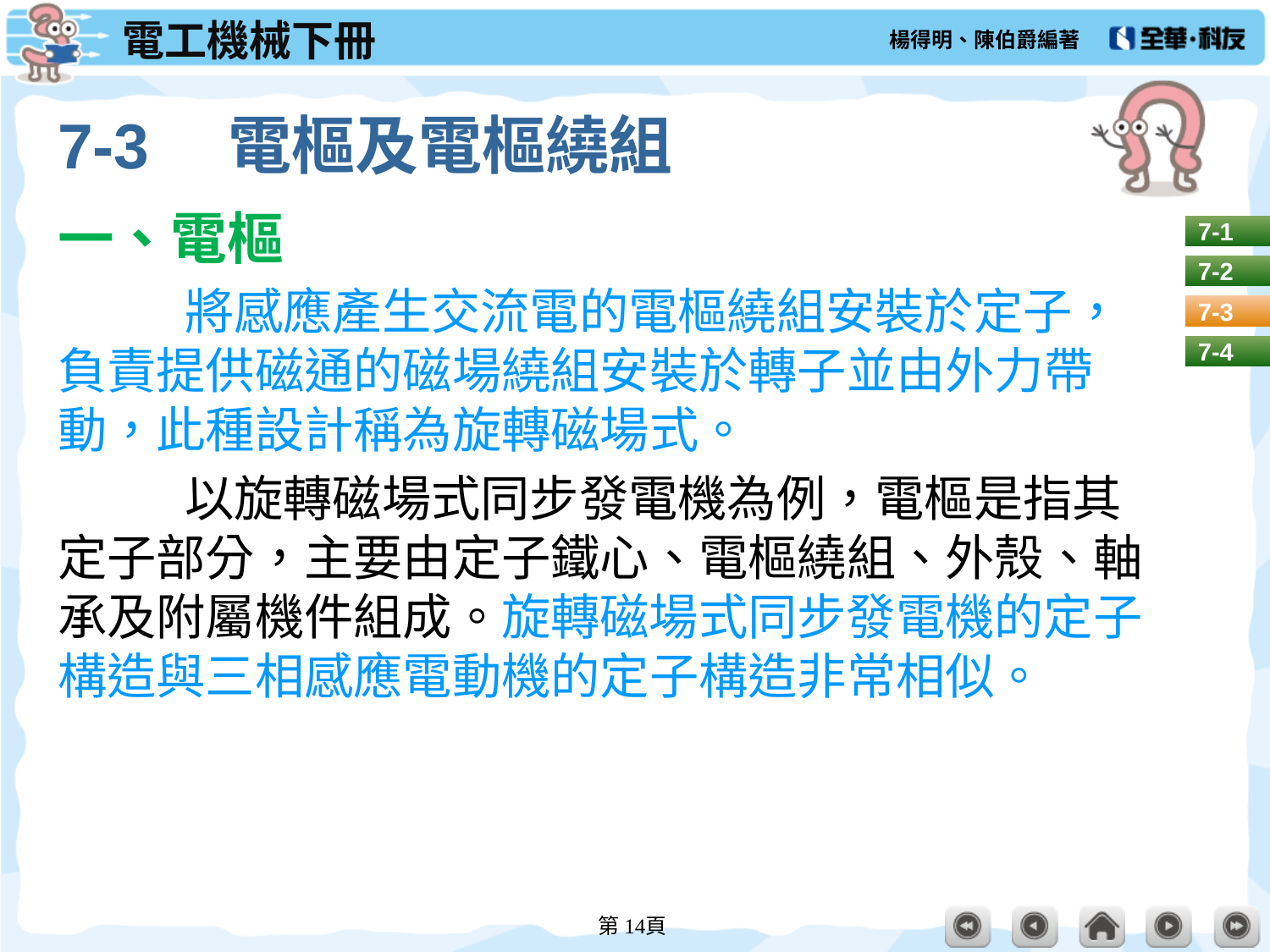

# 7-3　電樞及電樞繞組
一、電樞
	將感應產生交流電的電樞繞組安裝於定子，負責提供磁通的磁場繞組安裝於轉子並由外力帶動，此種設計稱為旋轉磁場式。
	以旋轉磁場式同步發電機為例，電樞是指其定子部分，主要由定子鐵心、電樞繞組、外殼、軸承及附屬機件組成。旋轉磁場式同步發電機的定子構造與三相感應電動機的定子構造非常相似。